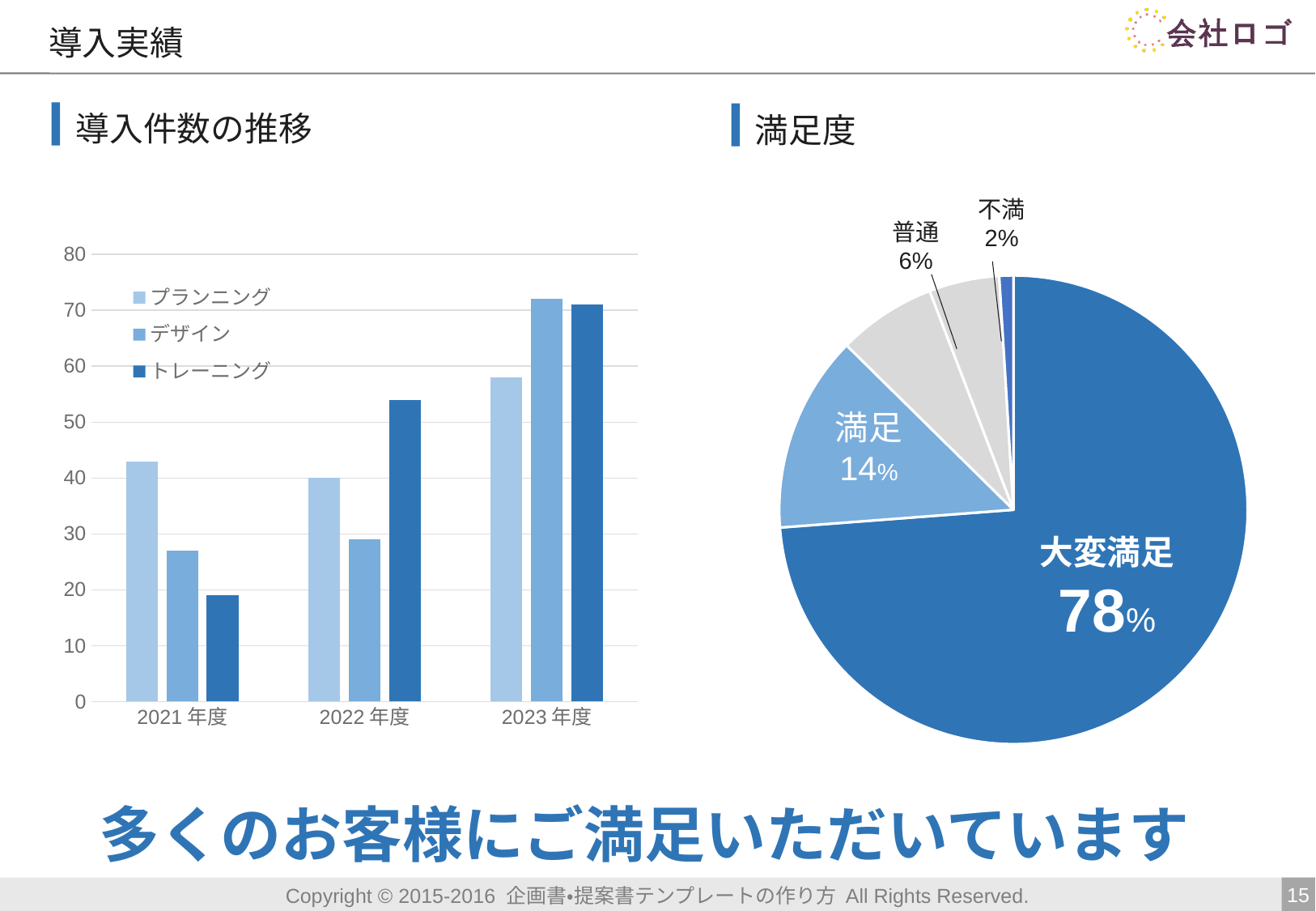

導入実績
導入件数の推移

満足度

不満
2%
普通
6%

### Chart

| Category | プランニング | デザイン | トレーニング |
|---|---|---|---|
| 2021年度 | 43.0 | 27.0 | 19.0 |
| 2022年度 | 40.0 | 29.0 | 54.0 |
| 2023年度 | 58.0 | 72.0 | 71.0 |

### Chart

| Category | 回答数 |
|---|---|
| 大変満足 | 152.0 |
| 満足 | 28.0 |
| 普通 | 14.0 |
| 不満 | 10.0 |
| 大変不満 | 2.0 |
満足
14%
大変満足
78%
多くのお客様にご満足いただいています